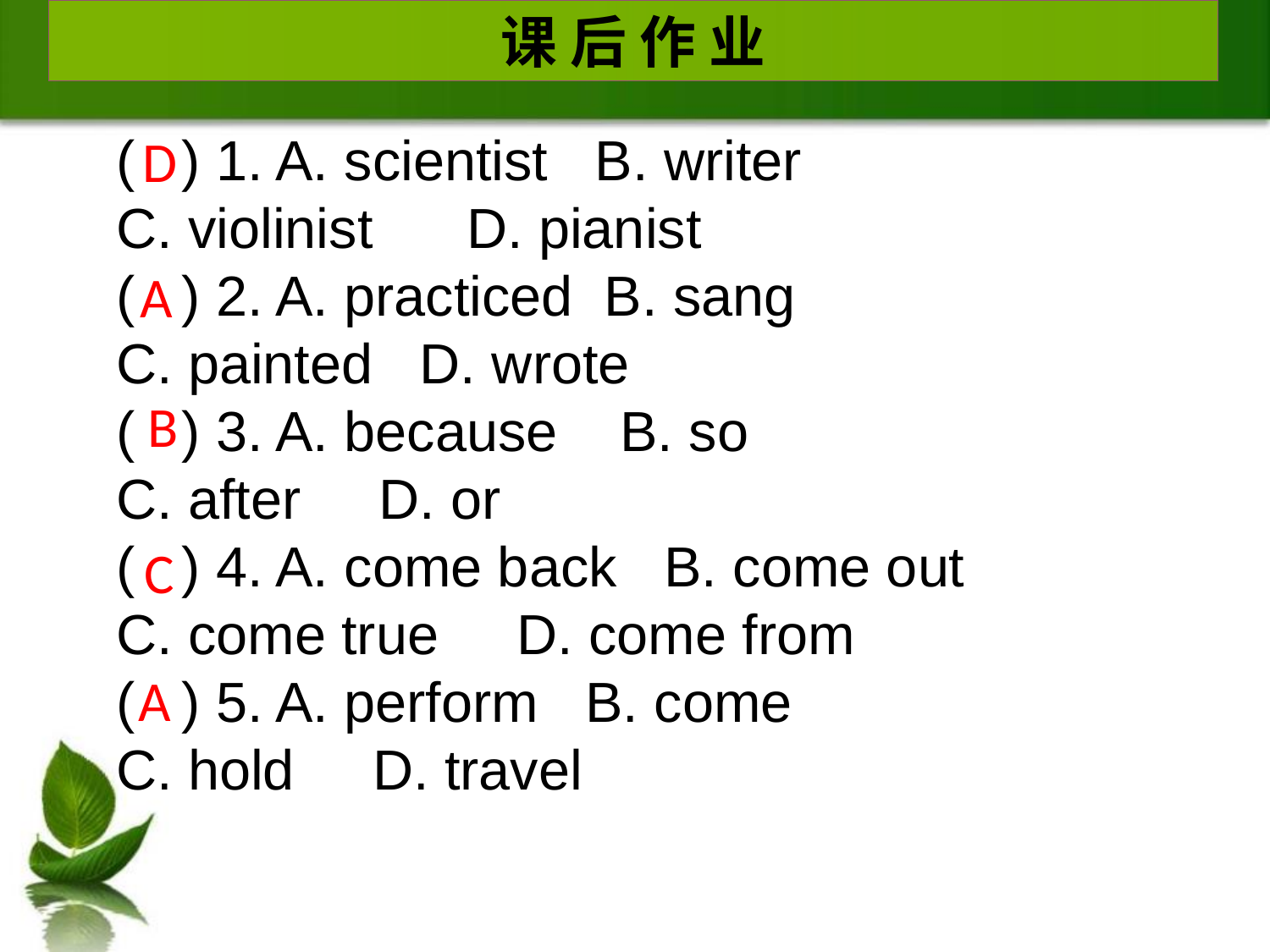

课 后 作 业
(   ) 1. A. scientist   B. writer
C. violinist      D. pianist
(   ) 2. A. practiced  B. sang
C. painted   D. wrote
(   ) 3. A. because    B. so
C. after     D. or
(   ) 4. A. come back   B. come out
C. come true     D. come from
(   ) 5. A. perform   B. come
C. hold     D. travel
D
A
B
C
A